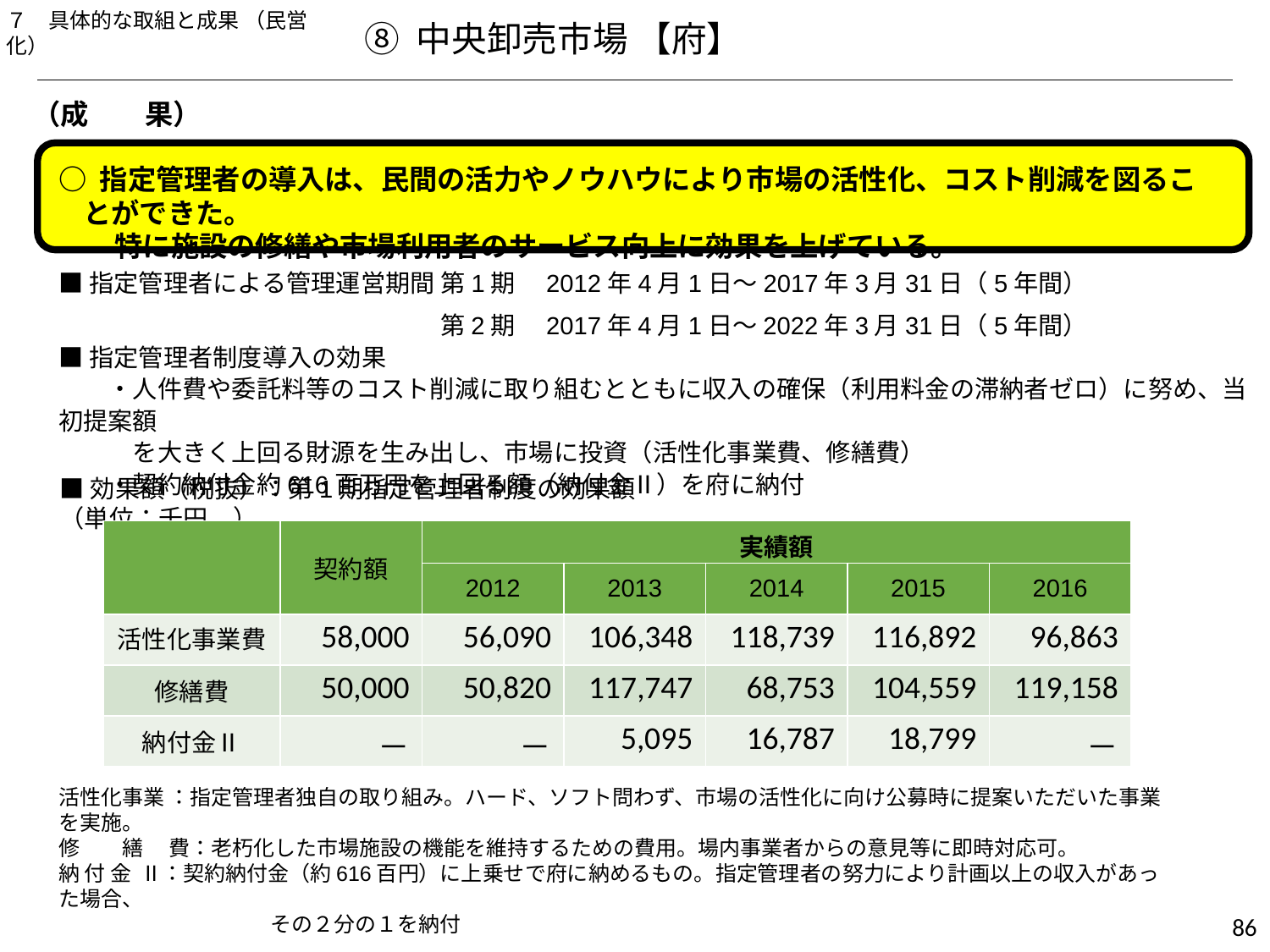

７　具体的な取組と成果 （民営化）
⑧ 中央卸売市場 【府】
（成　　果）

○ 指定管理者の導入は、民間の活力やノウハウにより市場の活性化、コスト削減を図ることができた。
　　特に施設の修繕や市場利用者のサービス向上に効果を上げている。
■指定管理者による管理運営期間 第1期　2012年4月1日～2017年3月31日（5年間）
■指定管理者による管理運営期間 第2期　2017年4月1日～2022年3月31日（5年間）
■指定管理者制度導入の効果
　　・人件費や委託料等のコスト削減に取り組むとともに収入の確保（利用料金の滞納者ゼロ）に努め、当初提案額
　　　を大きく上回る財源を生み出し、市場に投資（活性化事業費、修繕費）
　　・契約納付金約616百万円を上回る額（納付金Ⅱ）を府に納付
■効果額（税抜）：第1期指定管理者制度の効果額　　　　　　　　　　　　　　　　　　　　　（単位：千円　）
|  | 契約額 | 実績額 |  |  |  |  |
| --- | --- | --- | --- | --- | --- | --- |
|  |  | 2012 | 2013 | 2014 | 2015 | 2016 |
| 活性化事業費 | 58,000 | 56,090 | 106,348 | 118,739 | 116,892 | 96,863 |
| 修繕費 | 50,000 | 50,820 | 117,747 | 68,753 | 104,559 | 119,158 |
| 納付金Ⅱ | － | － | 5,095 | 16,787 | 18,799 | － |
活性化事業 ：指定管理者独自の取り組み。ハード、ソフト問わず、市場の活性化に向け公募時に提案いただいた事業を実施。
修　　繕 　費：老朽化した市場施設の機能を維持するための費用。場内事業者からの意見等に即時対応可。
納 付 金  Ⅱ：契約納付金（約616百円）に上乗せで府に納めるもの。指定管理者の努力により計画以上の収入があった場合、
　　　　　　　　　　その２分の１を納付
86